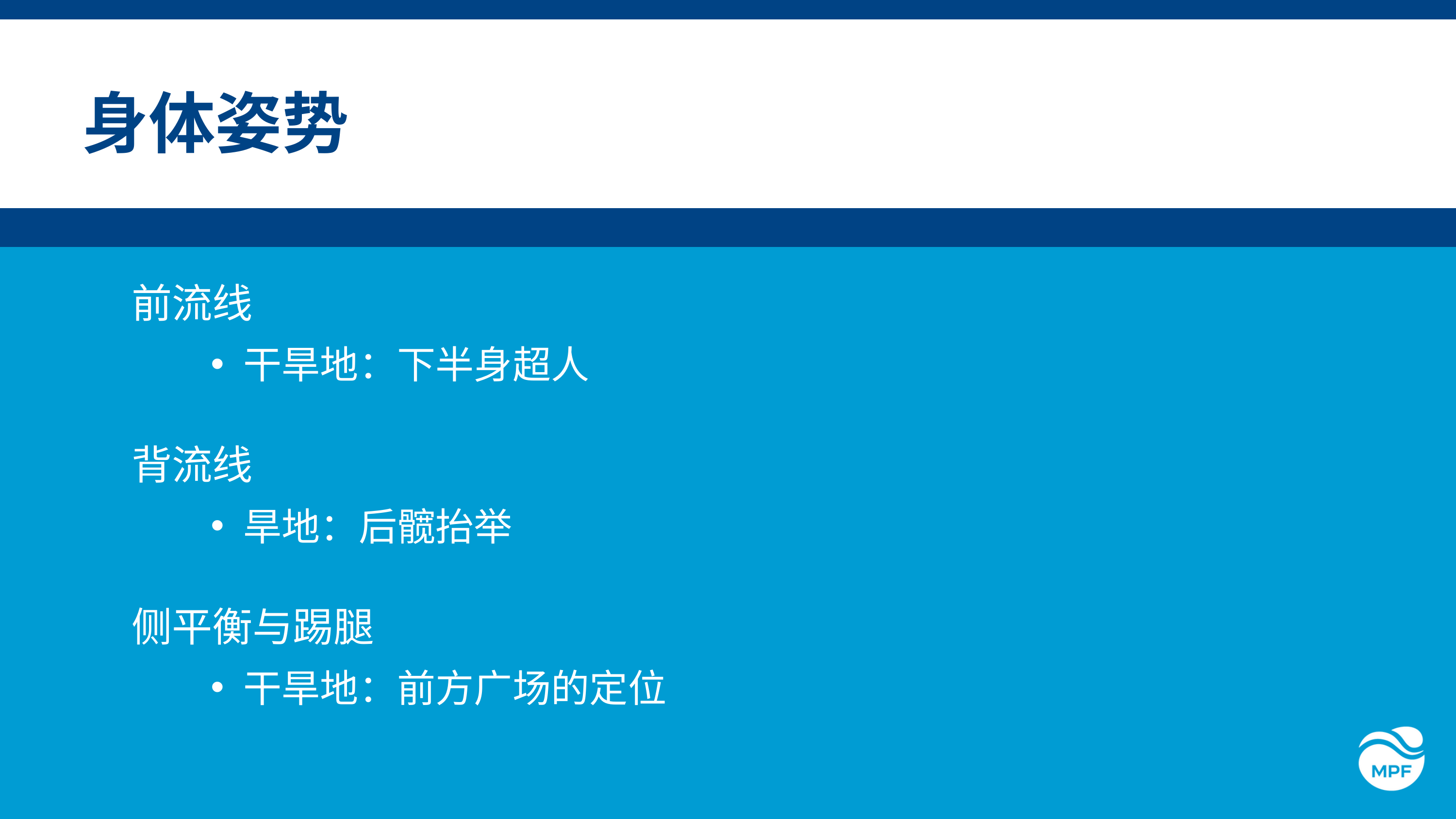

身体姿势

前流线
干旱地：下半身超人
背流线
旱地：后髋抬举
侧平衡与踢腿
干旱地：前方广场的定位